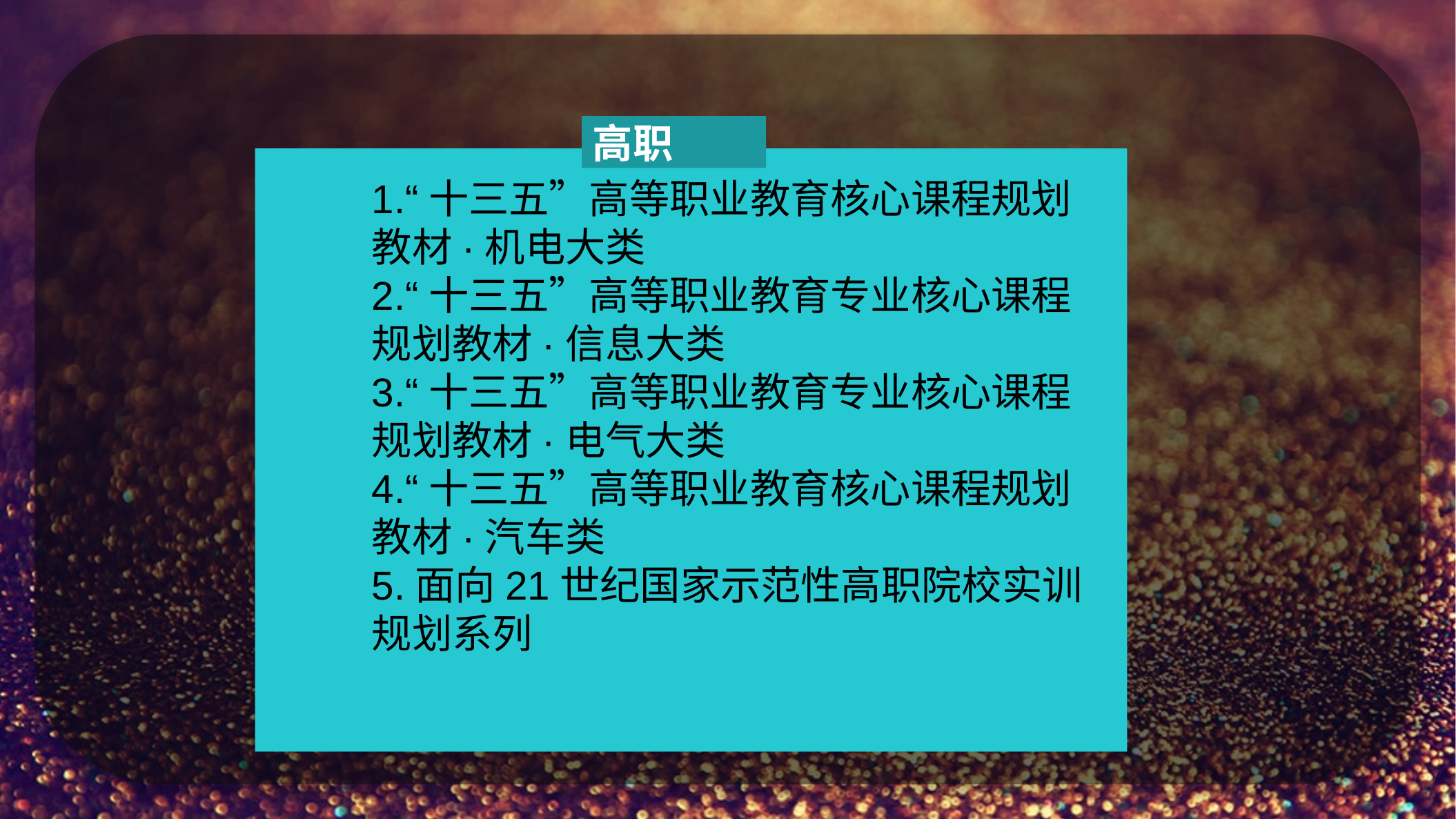

高职

1.“十三五”高等职业教育核心课程规划教材·机电大类
2.“十三五”高等职业教育专业核心课程规划教材·信息大类
3.“十三五”高等职业教育专业核心课程规划教材·电气大类
4.“十三五”高等职业教育核心课程规划教材·汽车类
5.面向21世纪国家示范性高职院校实训规划系列理工教材系列书目2018-03.xlsx